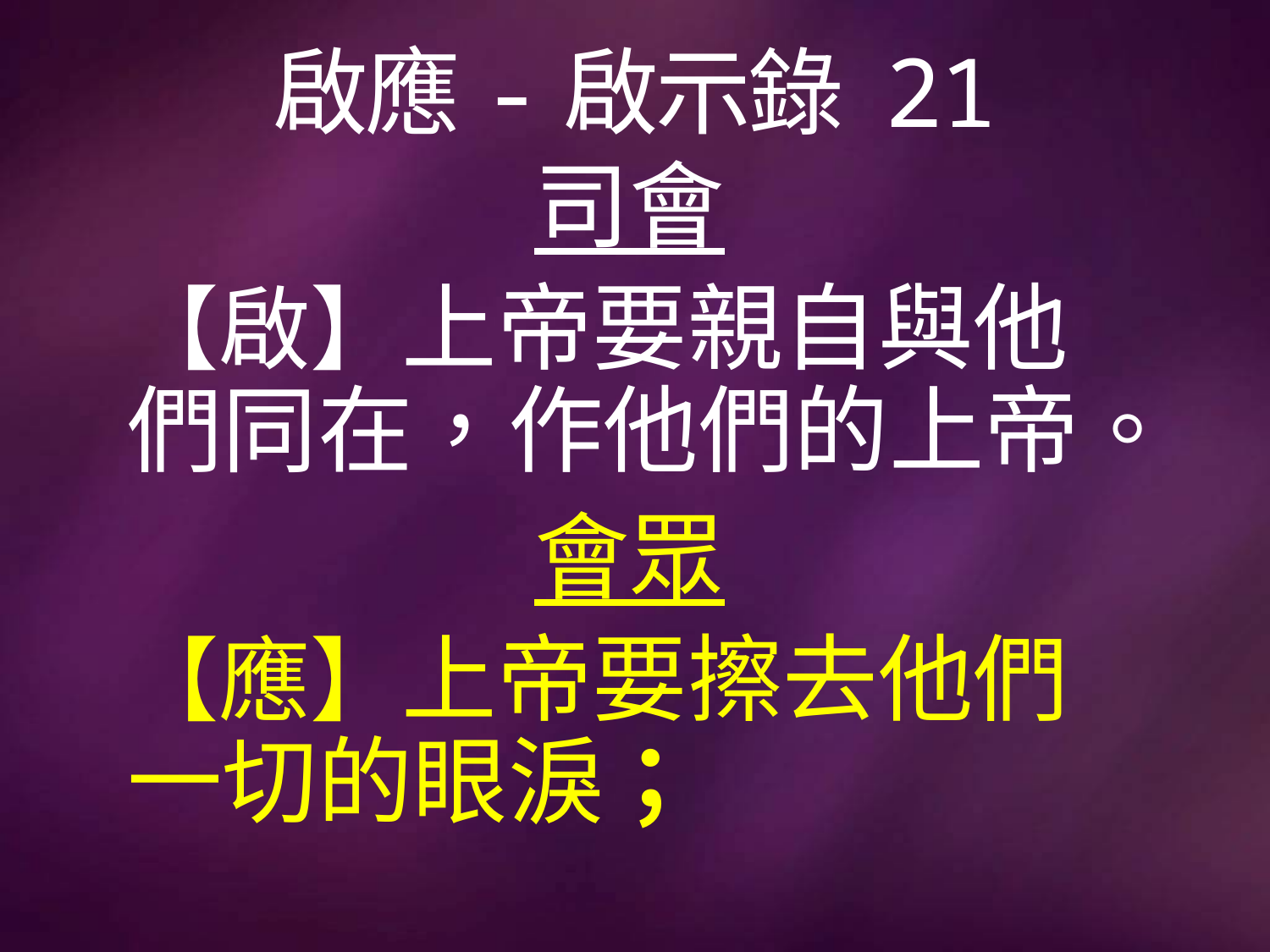

# 啟應-啟示錄 21
司會
【啟】上帝要親自與他們同在，作他們的上帝。

會眾
【應】上帝要擦去他們一切的眼淚；